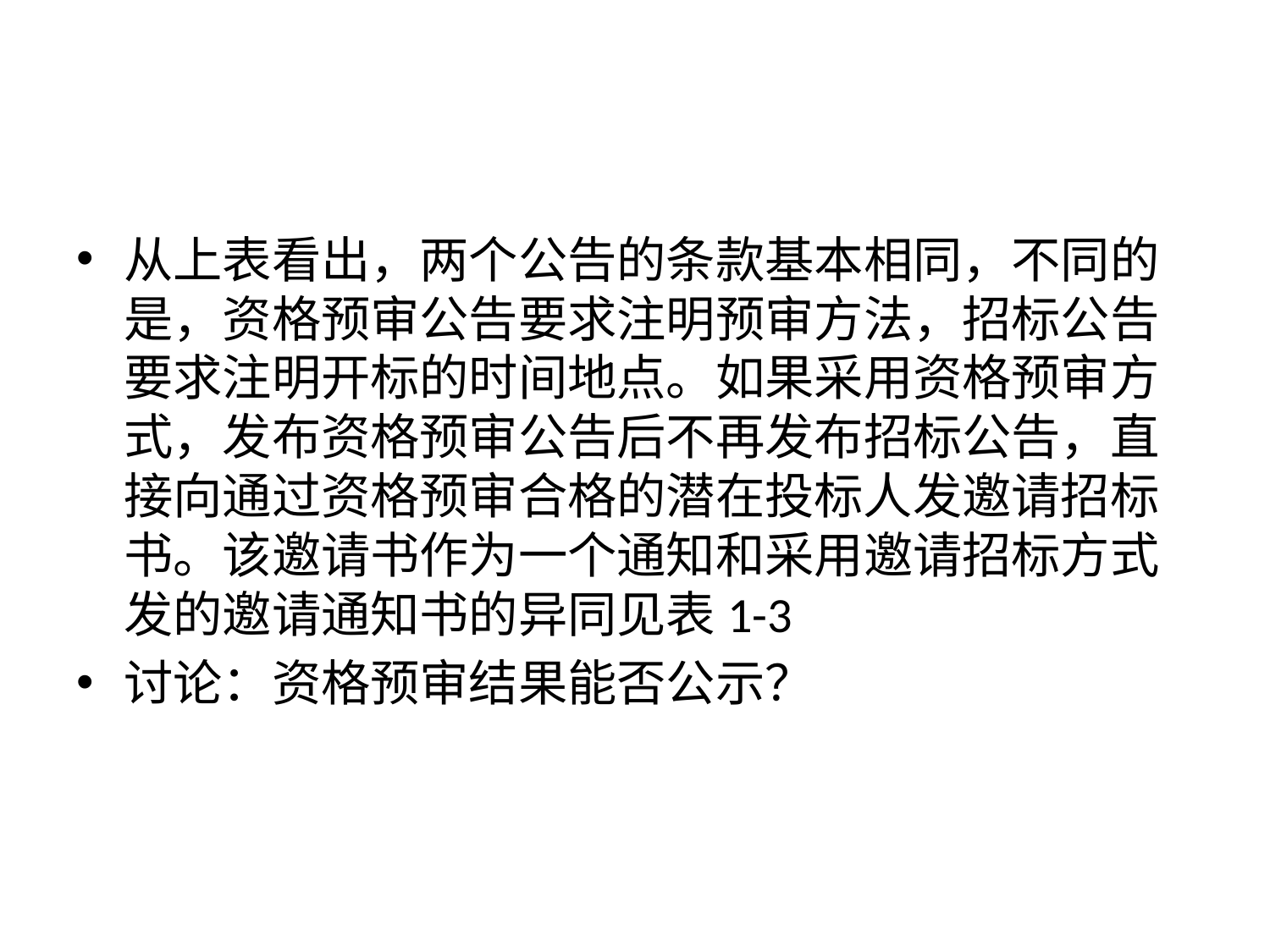

#
从上表看出，两个公告的条款基本相同，不同的是，资格预审公告要求注明预审方法，招标公告要求注明开标的时间地点。如果采用资格预审方式，发布资格预审公告后不再发布招标公告，直接向通过资格预审合格的潜在投标人发邀请招标书。该邀请书作为一个通知和采用邀请招标方式发的邀请通知书的异同见表1-3
讨论：资格预审结果能否公示？